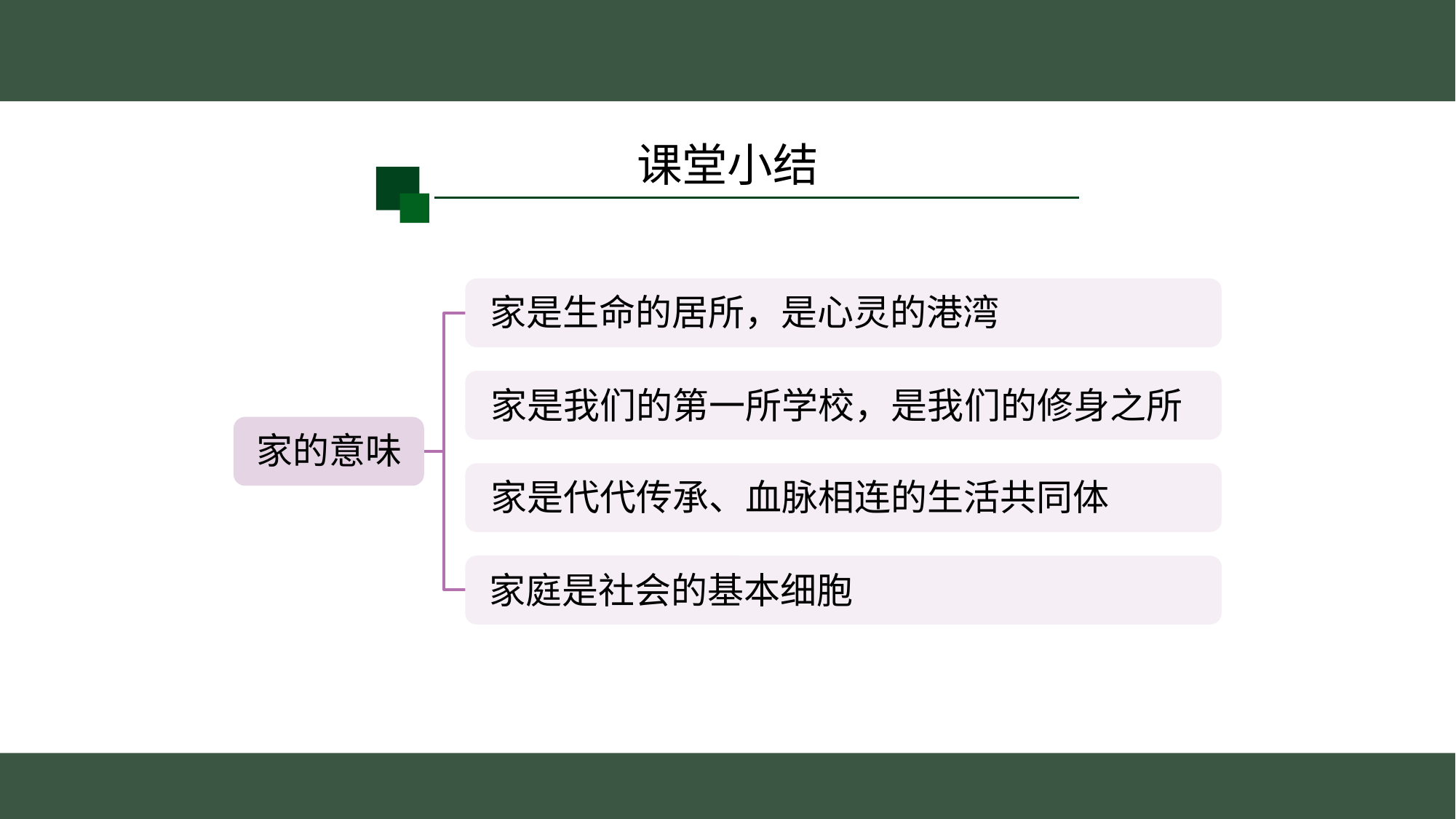

课堂小结

家是生命的居所，是心灵的港湾

家是我们的第一所学校，是我们的修身之所

家的意味

家是代代传承、血脉相连的生活共同体

家庭是社会的基本细胞